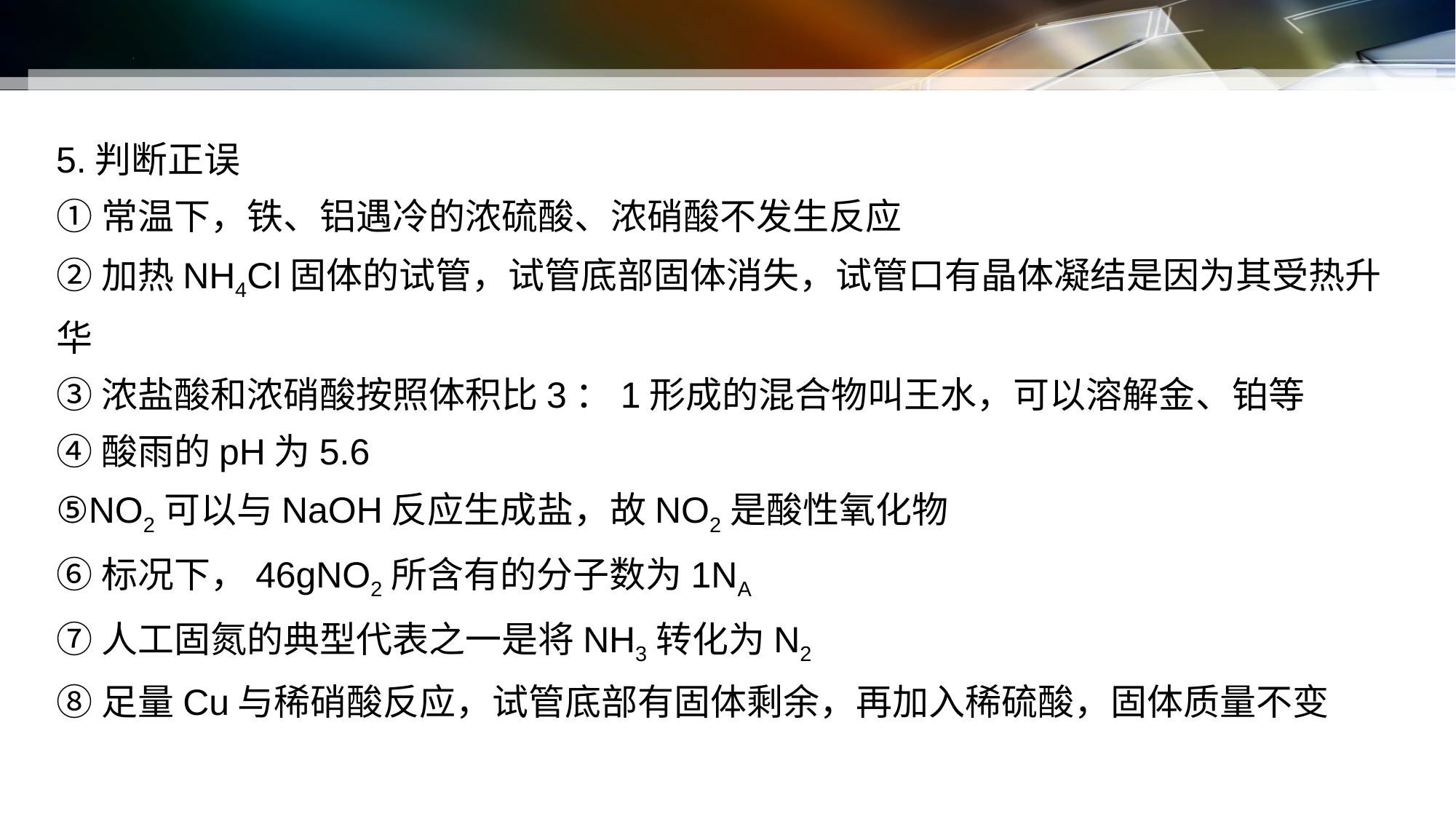

5.判断正误
①常温下，铁、铝遇冷的浓硫酸、浓硝酸不发生反应
②加热NH4Cl固体的试管，试管底部固体消失，试管口有晶体凝结是因为其受热升华
③浓盐酸和浓硝酸按照体积比3：1形成的混合物叫王水，可以溶解金、铂等
④酸雨的pH为5.6
⑤NO2可以与NaOH反应生成盐，故NO2是酸性氧化物
⑥标况下，46gNO2所含有的分子数为1NA
⑦人工固氮的典型代表之一是将NH3转化为N2
⑧足量Cu与稀硝酸反应，试管底部有固体剩余，再加入稀硫酸，固体质量不变